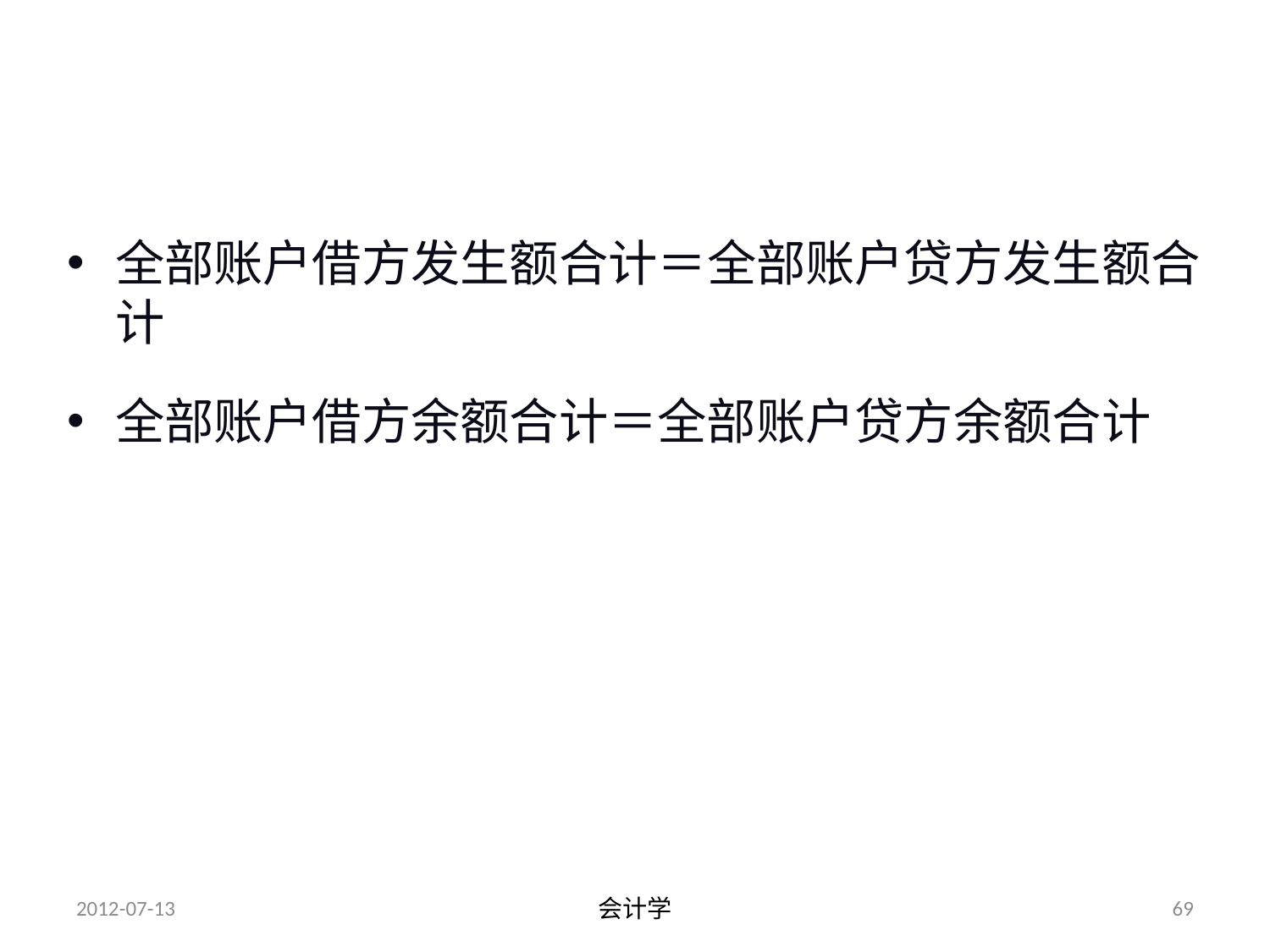

# 5.平账方法（平衡方法）
全部账户借方发生额合计＝全部账户贷方发生额合计
全部账户借方余额合计＝全部账户贷方余额合计
2012-07-13
会计学
69